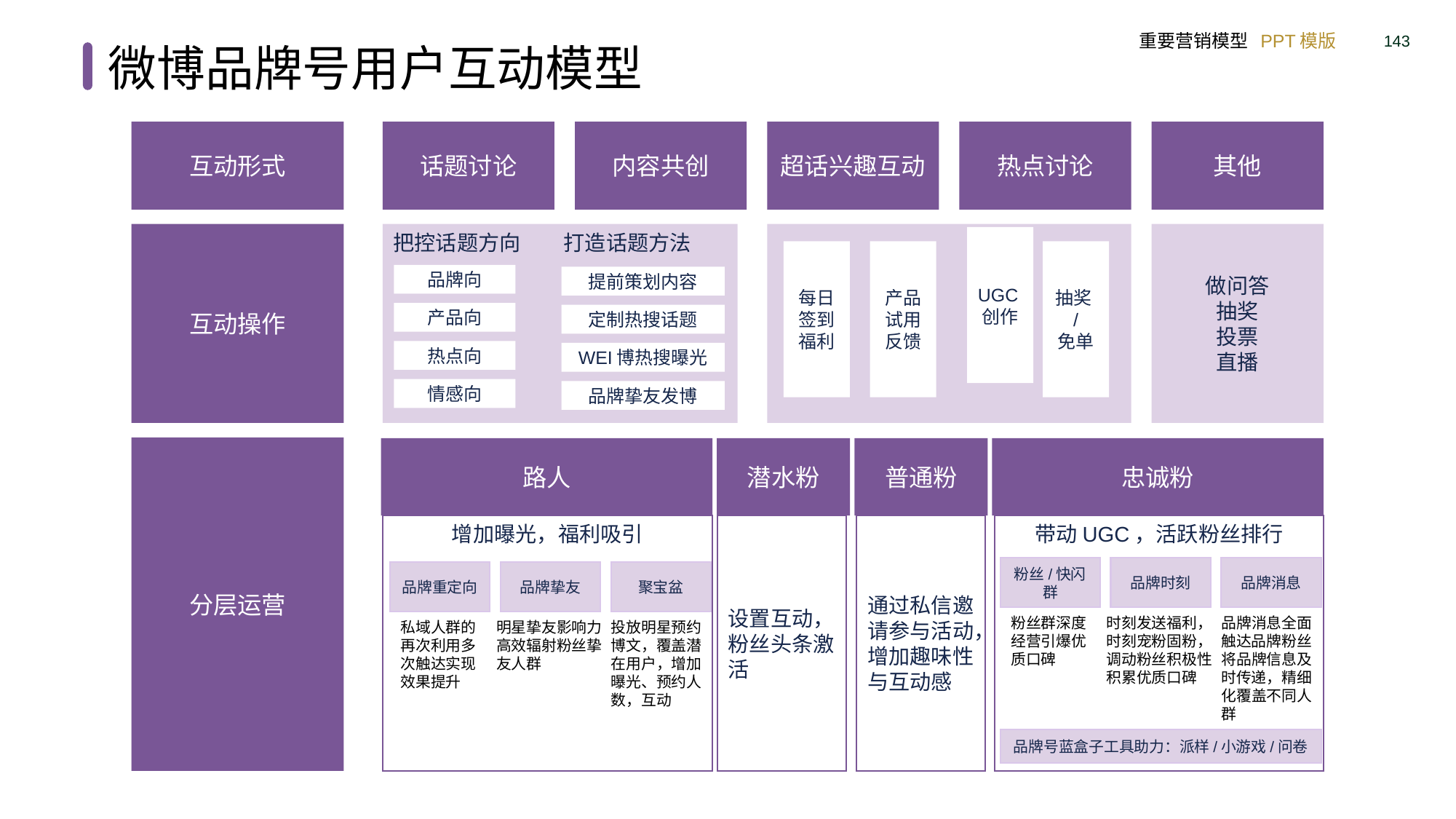

微博品牌号用户互动模型
互动形式
话题讨论
内容共创
超话兴趣互动
热点讨论
其他
互动操作
把控话题方向         打造话题方法

做问答
抽奖
投票
直播
UGC创作
每日签到福利
产品试用反馈
抽奖/
免单
品牌向
提前策划内容
产品向
定制热搜话题
热点向
WEI博热搜曝光
情感向
品牌挚友发博
分层运营
路人
潜水粉
普通粉
忠诚粉
增加曝光，福利吸引
设置互动，粉丝头条激活
通过私信邀请参与活动，增加趣味性与互动感
带动UGC，活跃粉丝排行
粉丝/快闪群
品牌时刻
品牌消息
品牌重定向
品牌挚友
聚宝盆
时刻发送福利，时刻宠粉固粉，调动粉丝积极性积累优质口碑
粉丝群深度经营引爆优质口碑
品牌消息全面触达品牌粉丝将品牌信息及时传递，精细化覆盖不同人群
明星挚友影响力高效辐射粉丝挚友人群
私域人群的再次利用多次触达实现效果提升
投放明星预约博文，覆盖潜在用户，增加曝光、预约人数，互动
品牌号蓝盒子工具助力：派样/小游戏/问卷